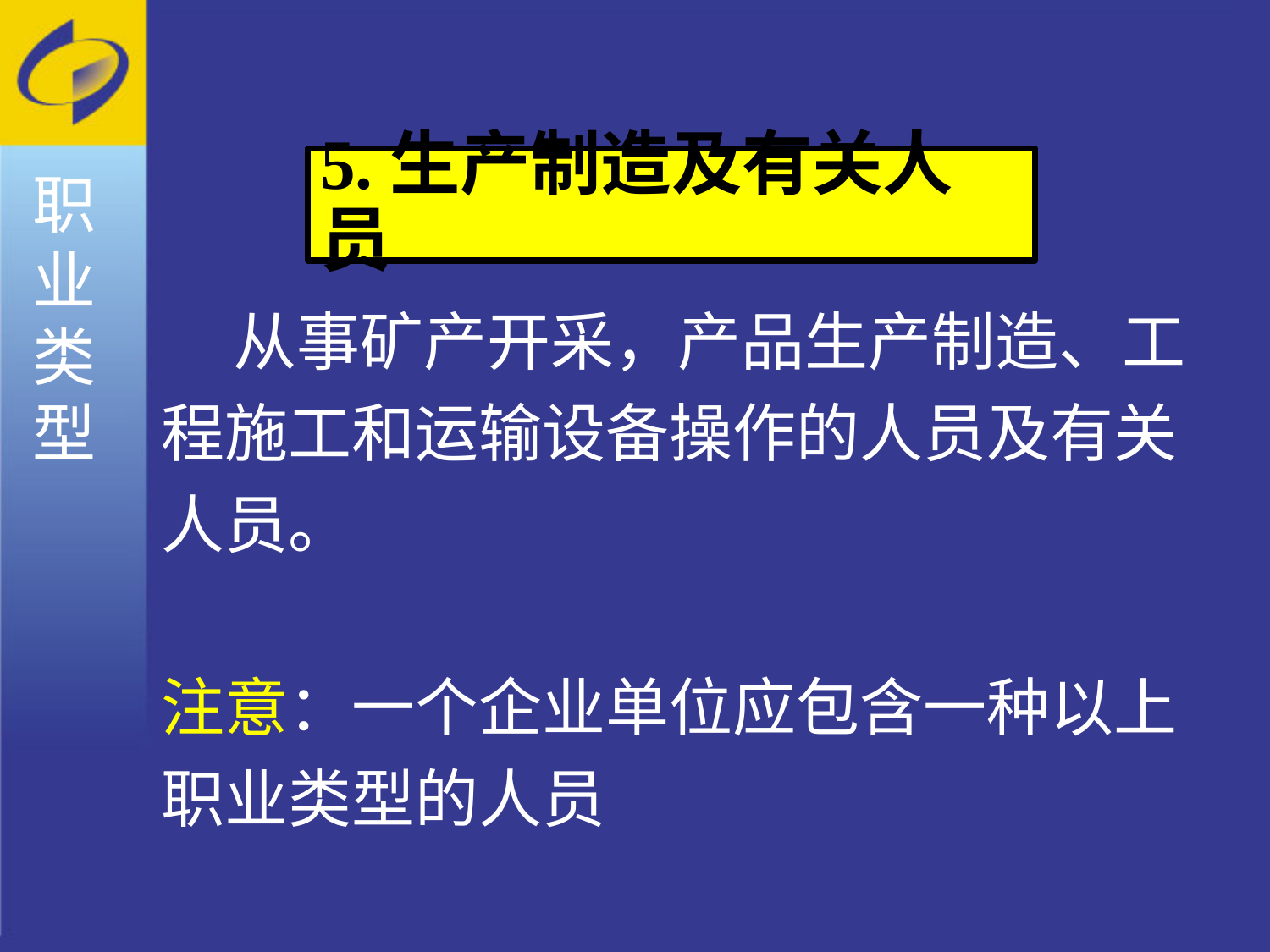

5.生产制造及有关人员
职业类型
    从事矿产开采，产品生产制造、工程施工和运输设备操作的人员及有关人员。
注意：一个企业单位应包含一种以上职业类型的人员